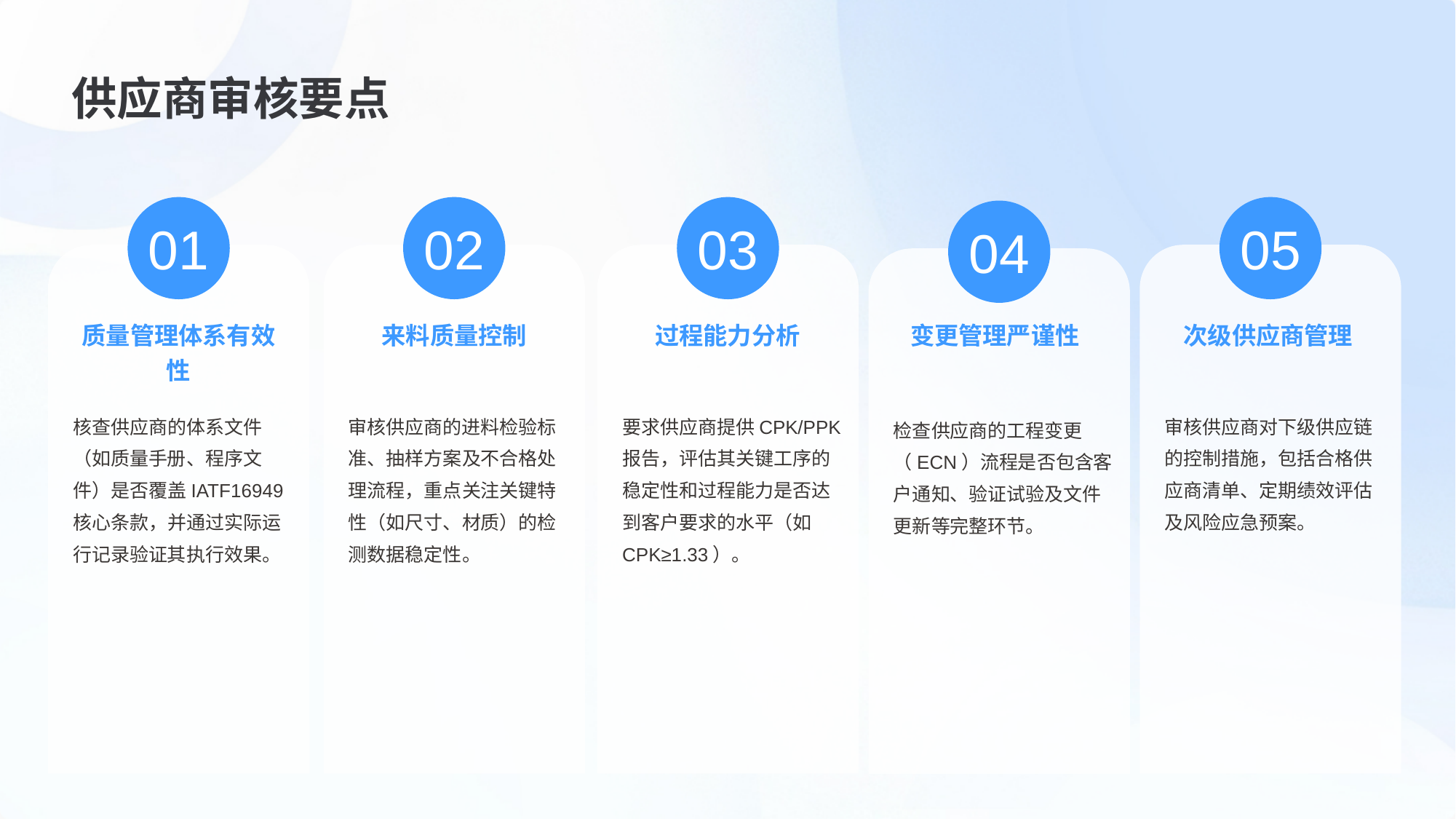

供应商审核要点

01
02
03
05
04

质量管理体系有效性
来料质量控制
过程能力分析
变更管理严谨性
次级供应商管理
核查供应商的体系文件（如质量手册、程序文件）是否覆盖IATF16949核心条款，并通过实际运行记录验证其执行效果。
审核供应商的进料检验标准、抽样方案及不合格处理流程，重点关注关键特性（如尺寸、材质）的检测数据稳定性。
要求供应商提供CPK/PPK报告，评估其关键工序的稳定性和过程能力是否达到客户要求的水平（如CPK≥1.33）。
审核供应商对下级供应链的控制措施，包括合格供应商清单、定期绩效评估及风险应急预案。
检查供应商的工程变更（ECN）流程是否包含客户通知、验证试验及文件更新等完整环节。